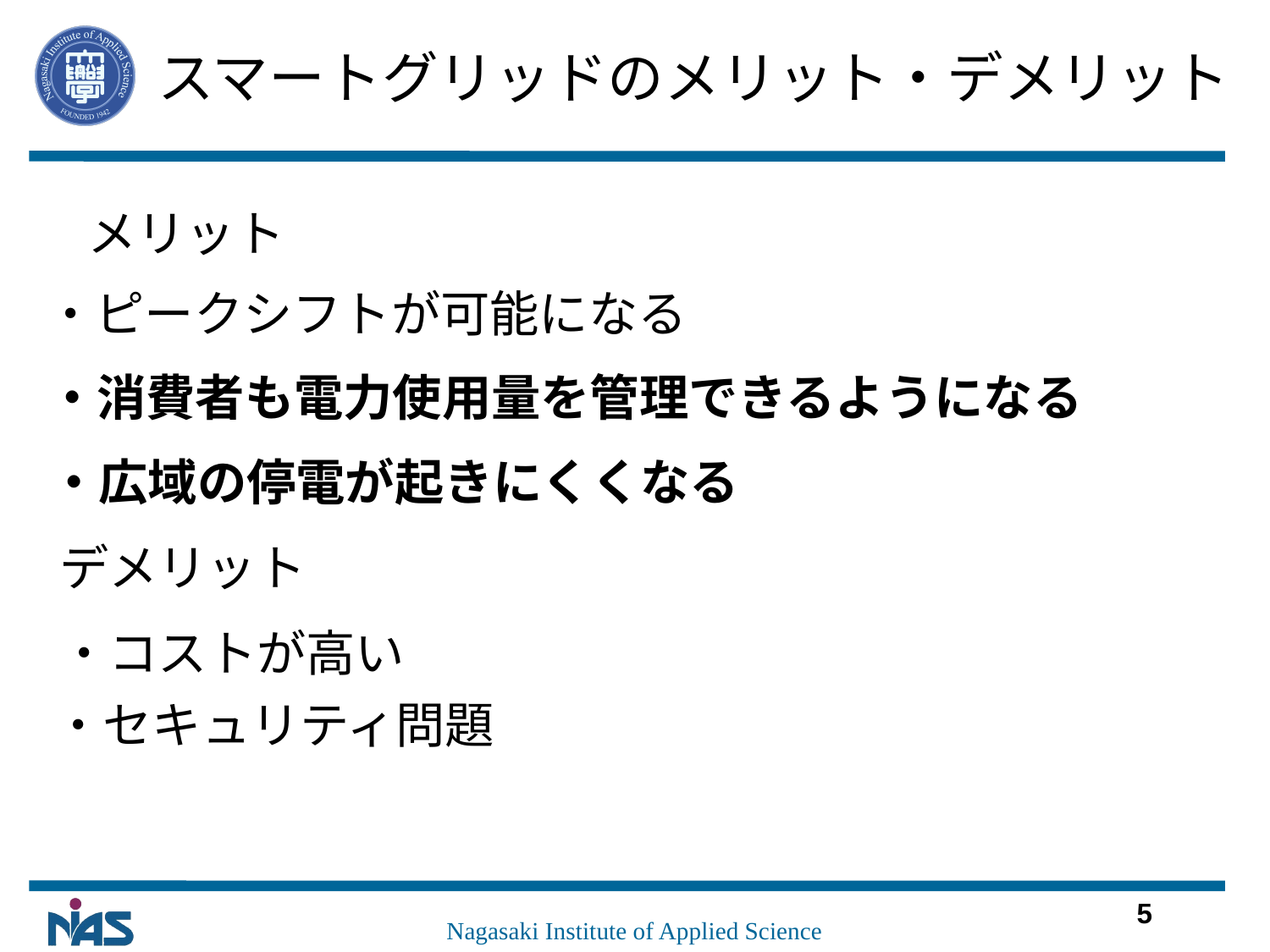

# スマートグリッドのメリット・デメリット
メリット
・ピークシフトが可能になる
・消費者も電力使用量を管理できるようになる
・広域の停電が起きにくくなる
デメリット
・コストが高い
・セキュリティ問題